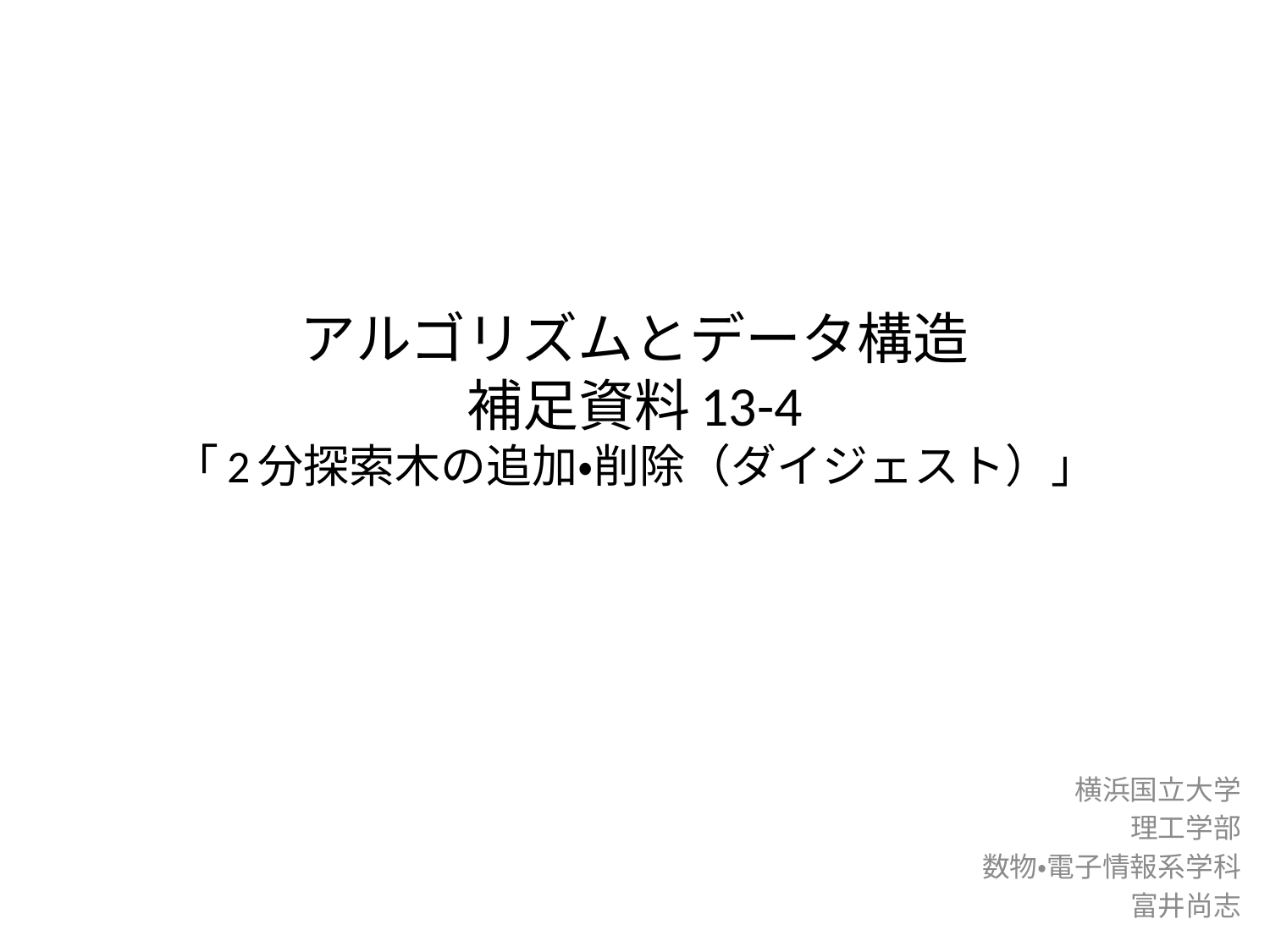

# アルゴリズムとデータ構造 補足資料13-4 「2分探索木の追加・削除（ダイジェスト）」
横浜国立大学
理工学部
 数物・電子情報系学科
富井尚志